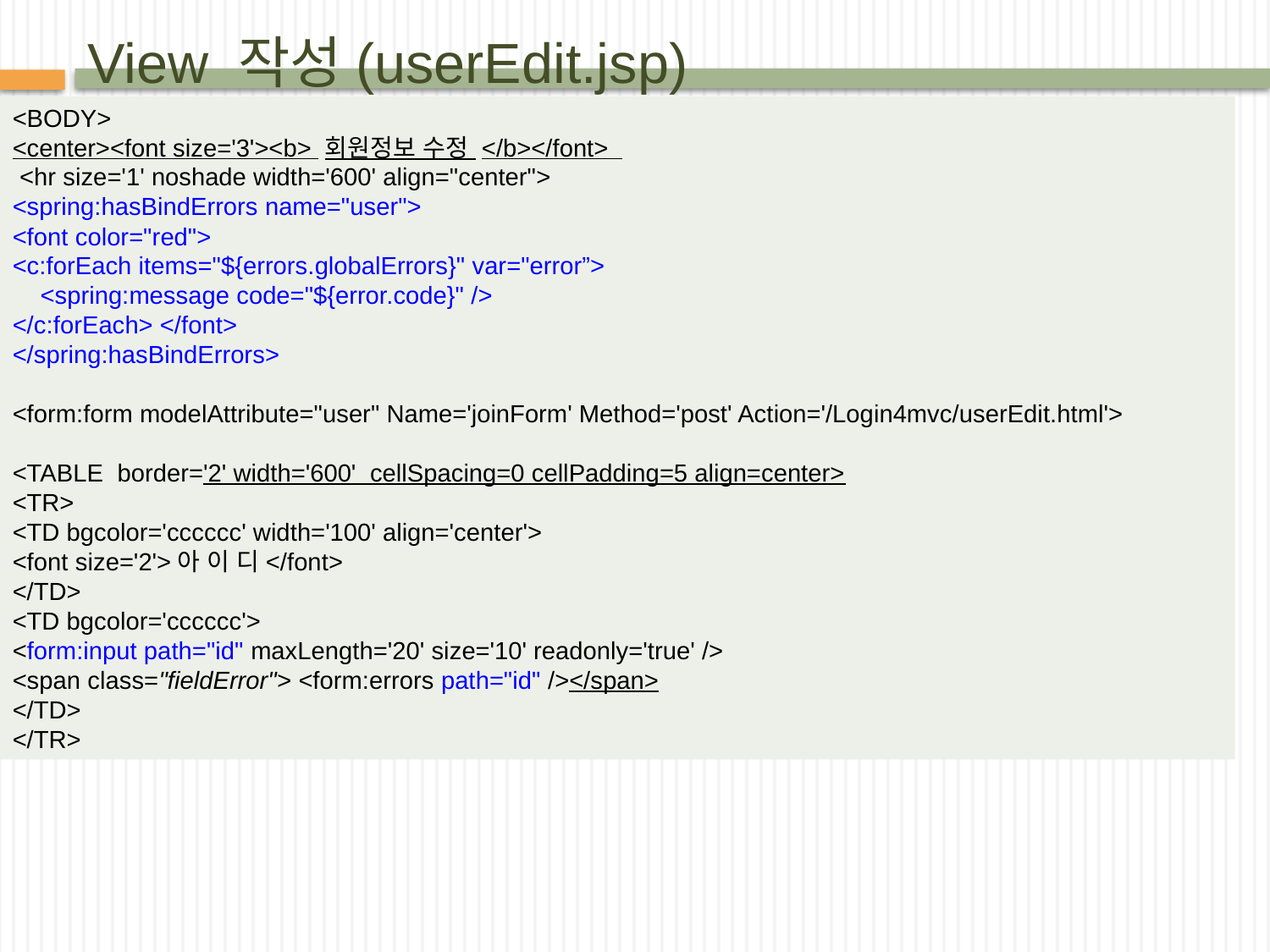

# View 작성(userEdit.jsp)
<BODY>
<center><font size='3'><b> 회원정보 수정 </b></font>
 <hr size='1' noshade width='600' align="center">
<spring:hasBindErrors name="user">
<font color="red">
<c:forEach items="${errors.globalErrors}" var="error”>
    <spring:message code="${error.code}" />
</c:forEach> </font>
</spring:hasBindErrors>

<form:form modelAttribute="user" Name='joinForm' Method='post' Action='/Login4mvc/userEdit.html'>

<TABLE  border='2' width='600'  cellSpacing=0 cellPadding=5 align=center>
<TR>
<TD bgcolor='cccccc' width='100' align='center'>
<font size='2'>아 이 디</font>
</TD>
<TD bgcolor='cccccc'>
<form:input path="id" maxLength='20' size='10' readonly='true' />
<span class="fieldError"> <form:errors path="id" /></span>
</TD>
</TR>